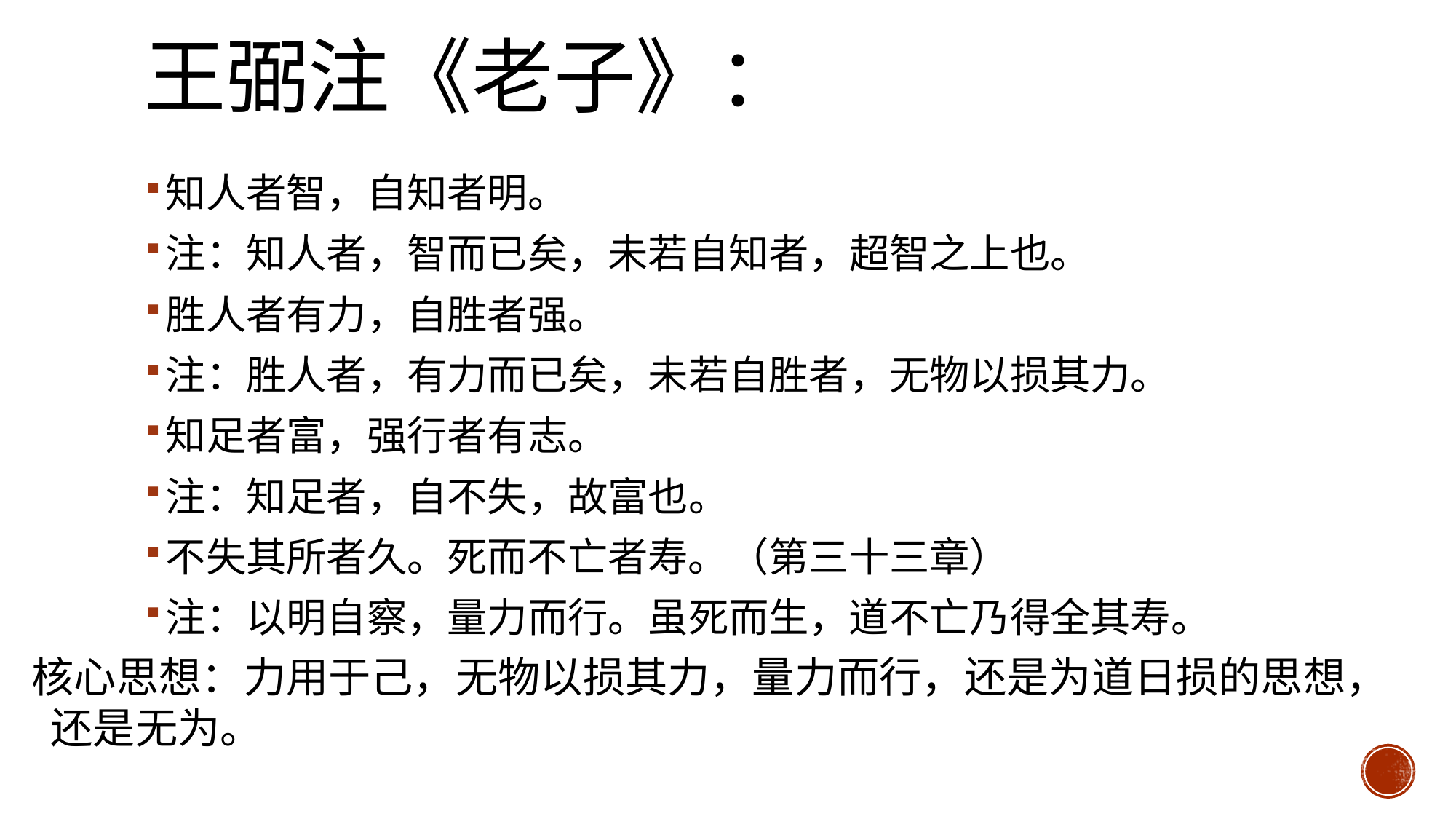

# 王弼注《老子》：
知人者智，自知者明。
注：知人者，智而已矣，未若自知者，超智之上也。
胜人者有力，自胜者强。
注：胜人者，有力而已矣，未若自胜者，无物以损其力。
知足者富，强行者有志。
注：知足者，自不失，故富也。
不失其所者久。死而不亡者寿。（第三十三章）
注：以明自察，量力而行。虽死而生，道不亡乃得全其寿。

核心思想：力用于己，无物以损其力，量力而行，还是为道日损的思想，   还是无为。